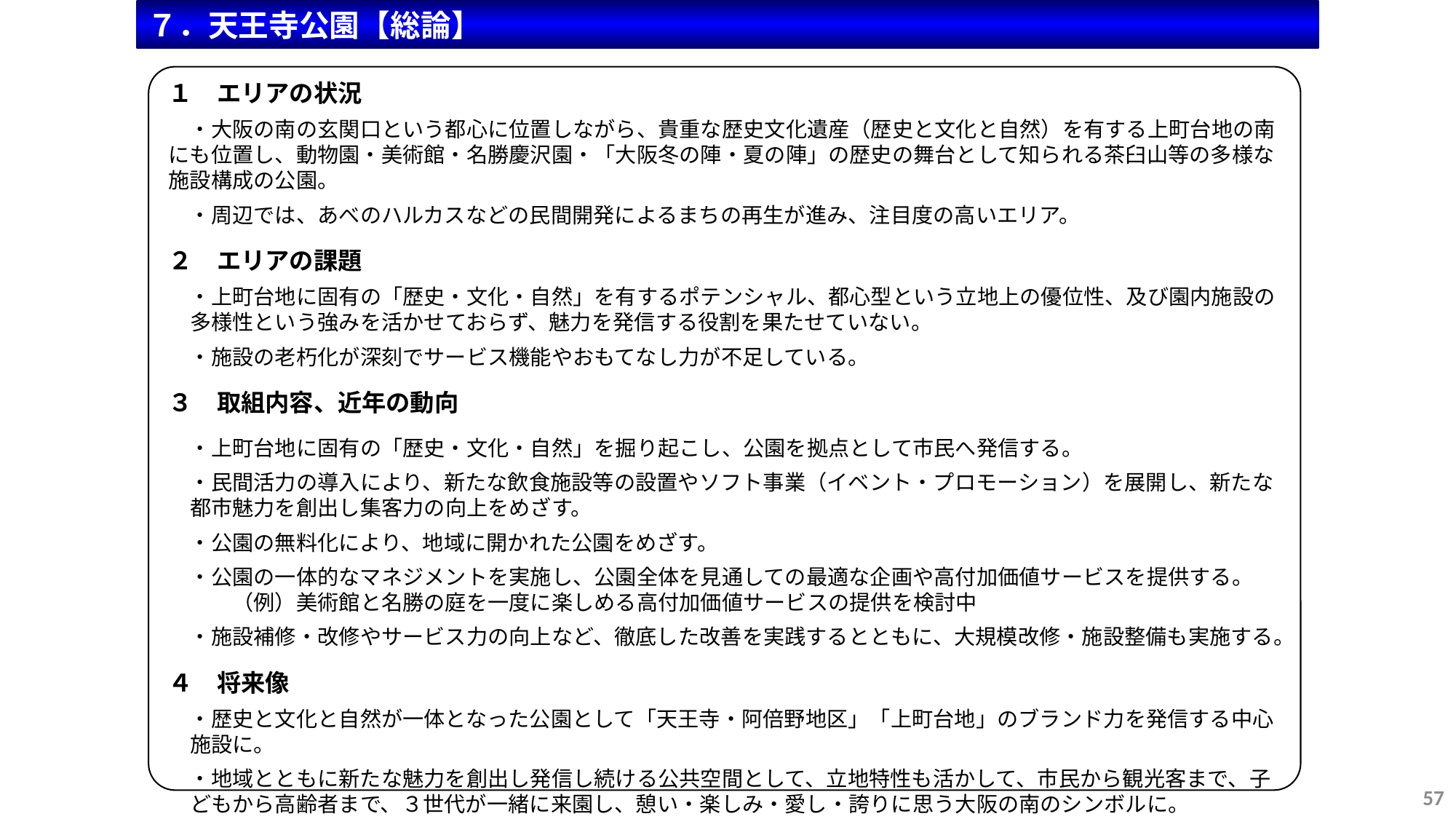

７．天王寺公園【総論】

１　エリアの状況
　・大阪の南の玄関口という都心に位置しながら、貴重な歴史文化遺産（歴史と文化と自然）を有する上町台地の南にも位置し、動物園・美術館・名勝慶沢園・「大阪冬の陣・夏の陣」の歴史の舞台として知られる茶臼山等の多様な施設構成の公園。
　・周辺では、あべのハルカスなどの民間開発によるまちの再生が進み、注目度の高いエリア。
２　エリアの課題
　・上町台地に固有の「歴史・文化・自然」を有するポテンシャル、都心型という立地上の優位性、及び園内施設の多様性という強みを活かせておらず、魅力を発信する役割を果たせていない。
　・施設の老朽化が深刻でサービス機能やおもてなし力が不足している。
３　取組内容、近年の動向
　・上町台地に固有の「歴史・文化・自然」を掘り起こし、公園を拠点として市民へ発信する。
　・民間活力の導入により、新たな飲食施設等の設置やソフト事業（イベント・プロモーション）を展開し、新たな都市魅力を創出し集客力の向上をめざす。
　・公園の無料化により、地域に開かれた公園をめざす。
　・公園の一体的なマネジメントを実施し、公園全体を見通しての最適な企画や高付加価値サービスを提供する。
　　　（例）美術館と名勝の庭を一度に楽しめる高付加価値サービスの提供を検討中
　・施設補修・改修やサービス力の向上など、徹底した改善を実践するとともに、大規模改修・施設整備も実施する。
４　将来像
　・歴史と文化と自然が一体となった公園として「天王寺・阿倍野地区」「上町台地」のブランド力を発信する中心施設に。
　・地域とともに新たな魅力を創出し発信し続ける公共空間として、立地特性も活かして、市民から観光客まで、子どもから高齢者まで、３世代が一緒に来園し、憩い・楽しみ・愛し・誇りに思う大阪の南のシンボルに。
57